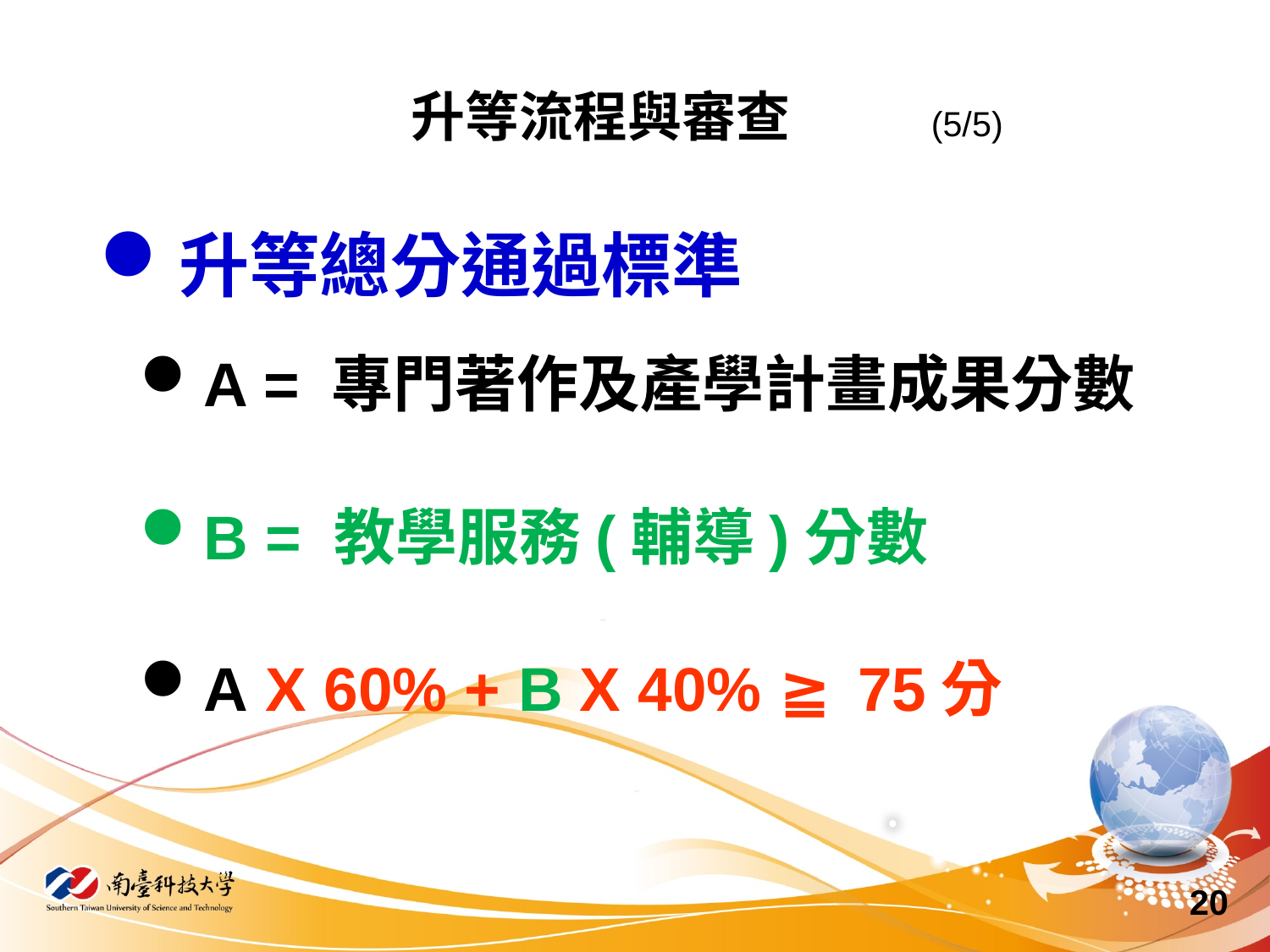

# 升等流程與審查           (5/5)
升等總分通過標準

A = 專門著作及產學計畫成果分數

B = 教學服務(輔導)分數

A X 60% + B X 40% ≧ 75分
20